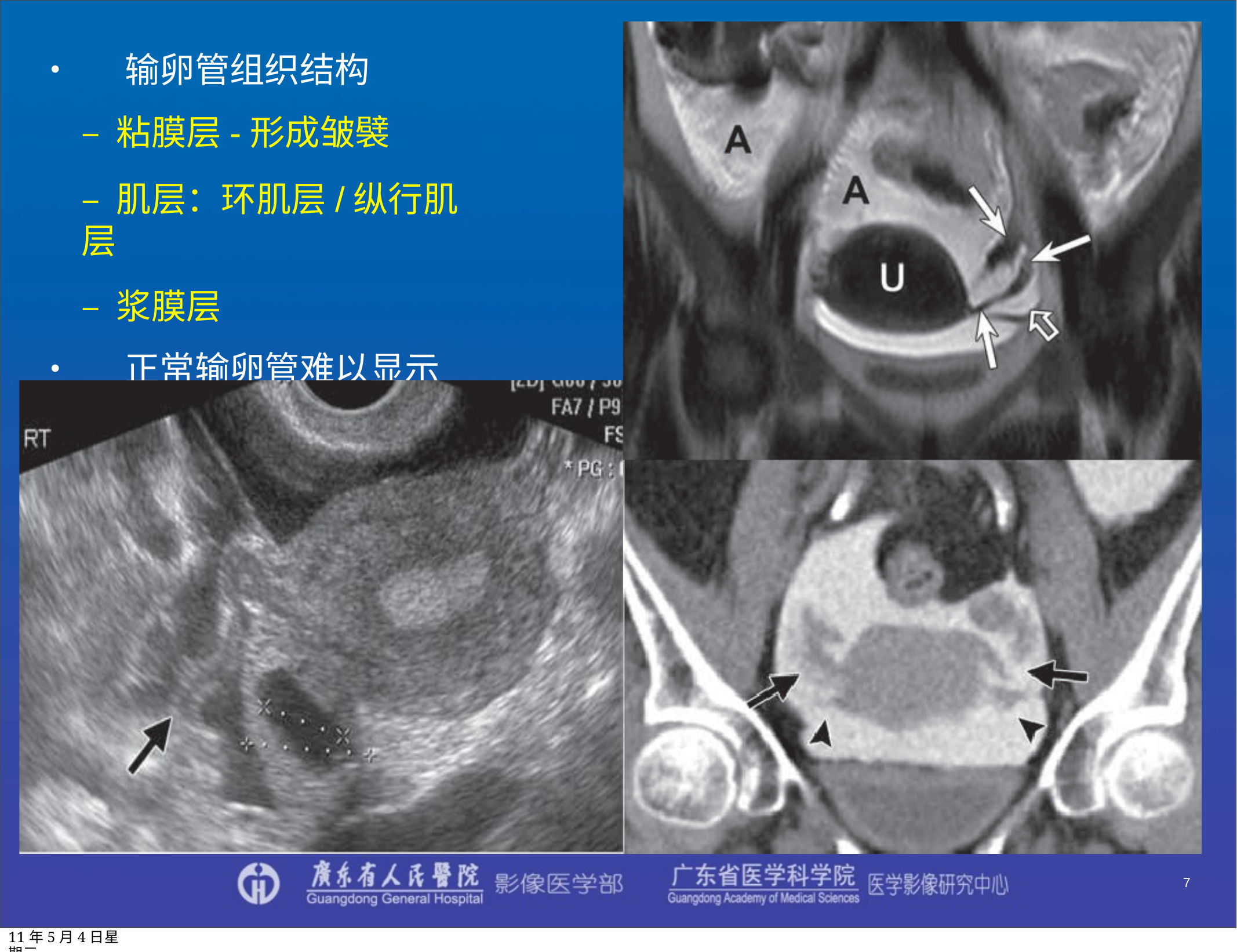

•	输卵管组织结构
– 粘膜层-形成皱襞
– 肌层：环肌层/纵行肌层
– 浆膜层
•	正常输卵管难以显示

7
11年5月4日星期三